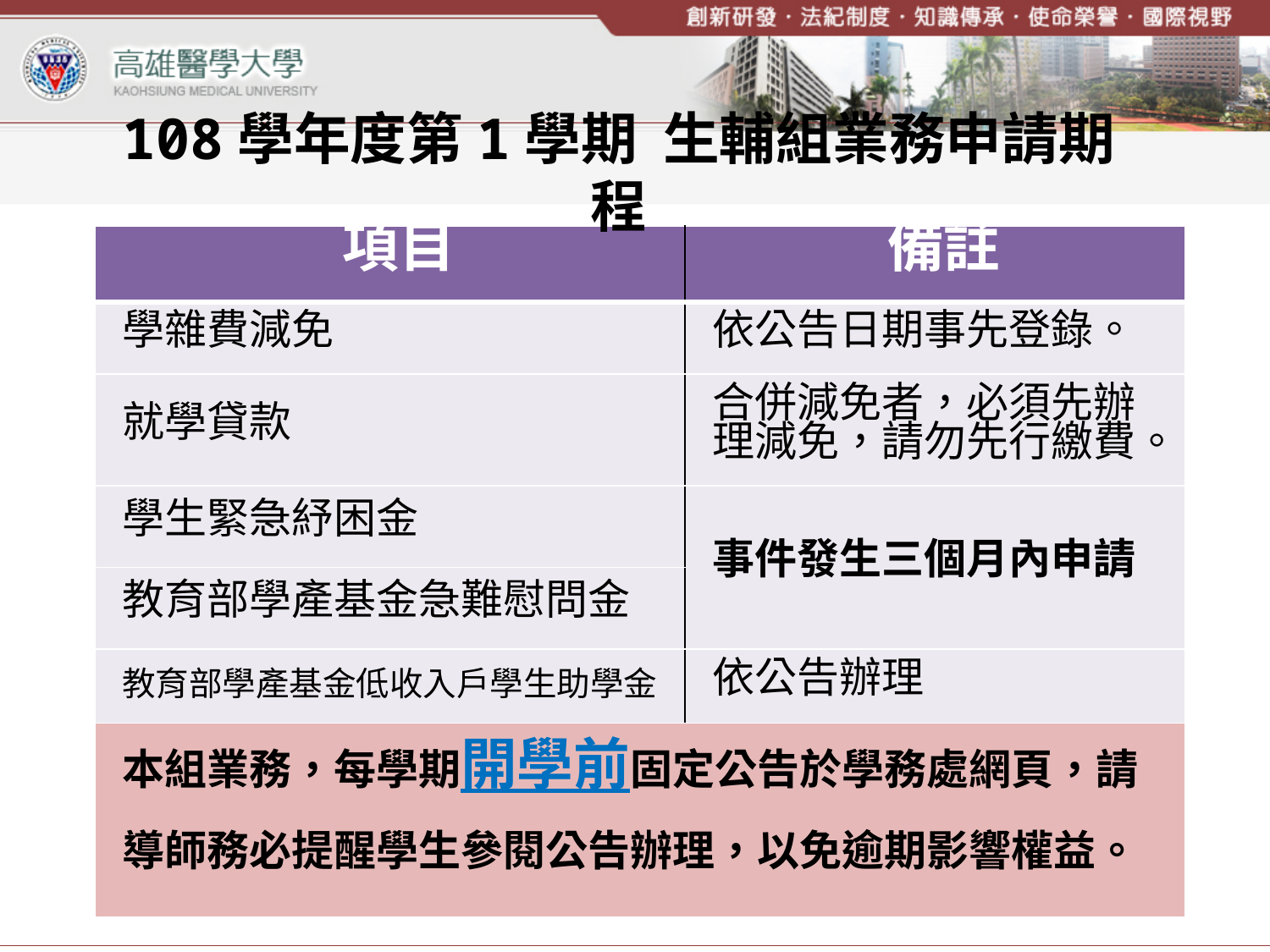

108學年度第1學期  生輔組業務申請期程
| 項目 | 備註 |
| --- | --- |
| 學雜費減免 | 依公告日期事先登錄。 |
| 就學貸款 | 合併減免者，必須先辦 理減免，請勿先行繳費。 |
| 學生緊急紓困金 | 事件發生三個月內申請 |
| 教育部學產基金急難慰問金 |  |
| 教育部學產基金低收入戶學生助學金 | 依公告辦理 |
| 本組業務，每學期開學前固定公告於學務處網頁，請 導師務必提醒學生參閱公告辦理，以免逾期影響權益。 |  |